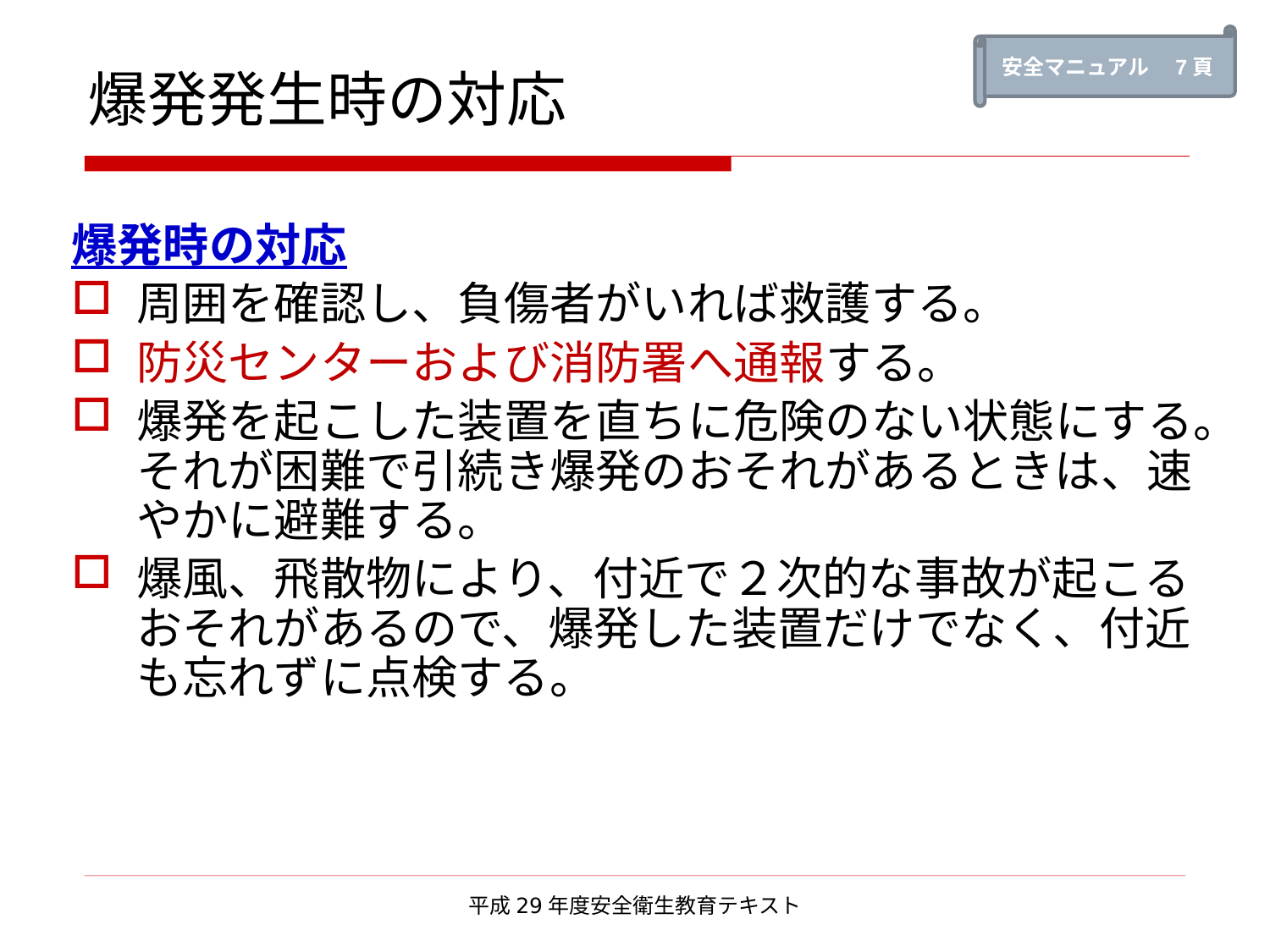

安全マニュアル　7頁
# 爆発発生時の対応
爆発時の対応
周囲を確認し、負傷者がいれば救護する。
防災センターおよび消防署へ通報する。
爆発を起こした装置を直ちに危険のない状態にする。それが困難で引続き爆発のおそれがあるときは、速やかに避難する。
爆風、飛散物により、付近で２次的な事故が起こるおそれがあるので、爆発した装置だけでなく、付近も忘れずに点検する。
平成29年度安全衛生教育テキスト